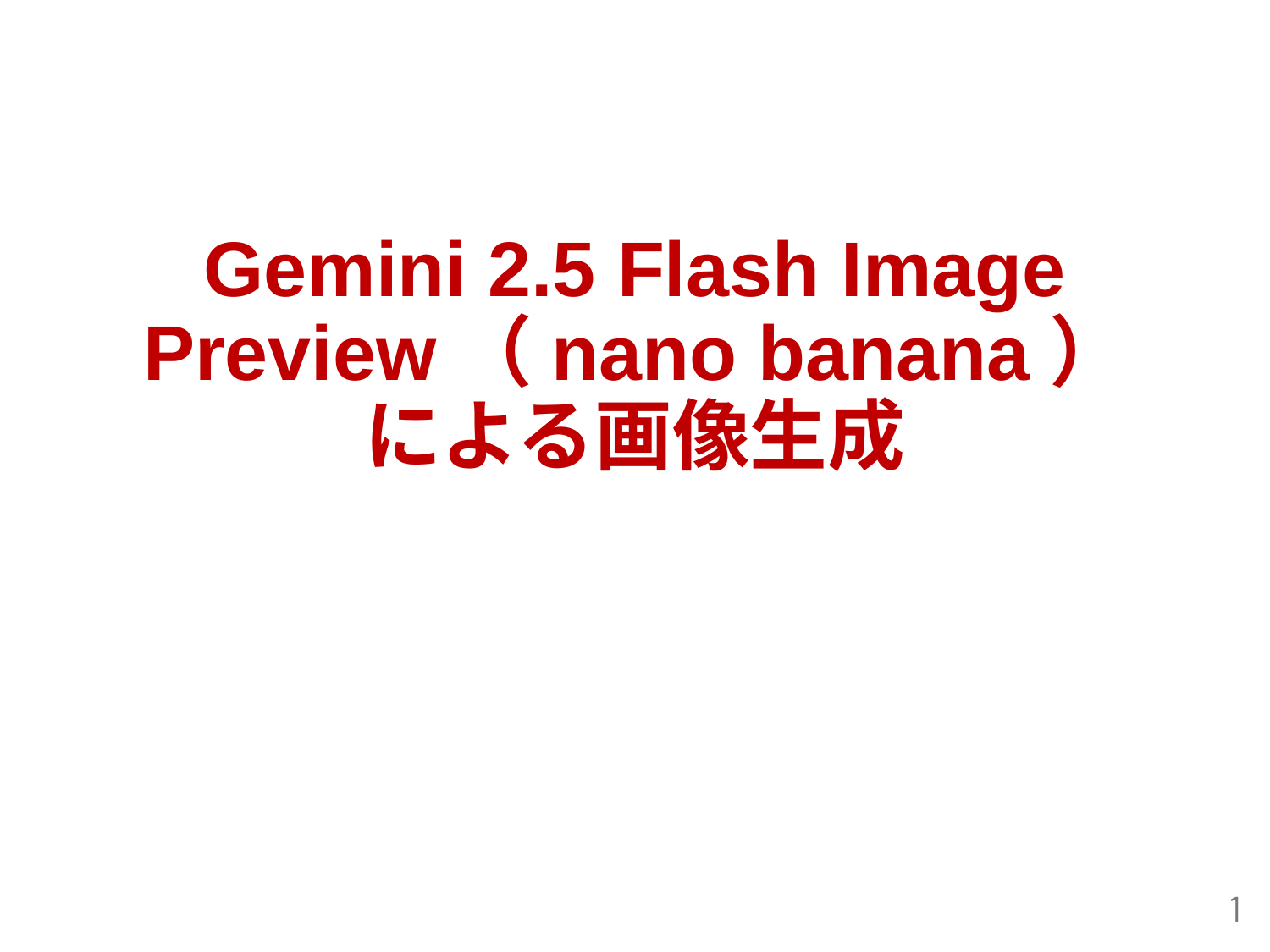

# Gemini 2.5 Flash Image Preview（nano banana）による画像生成

1